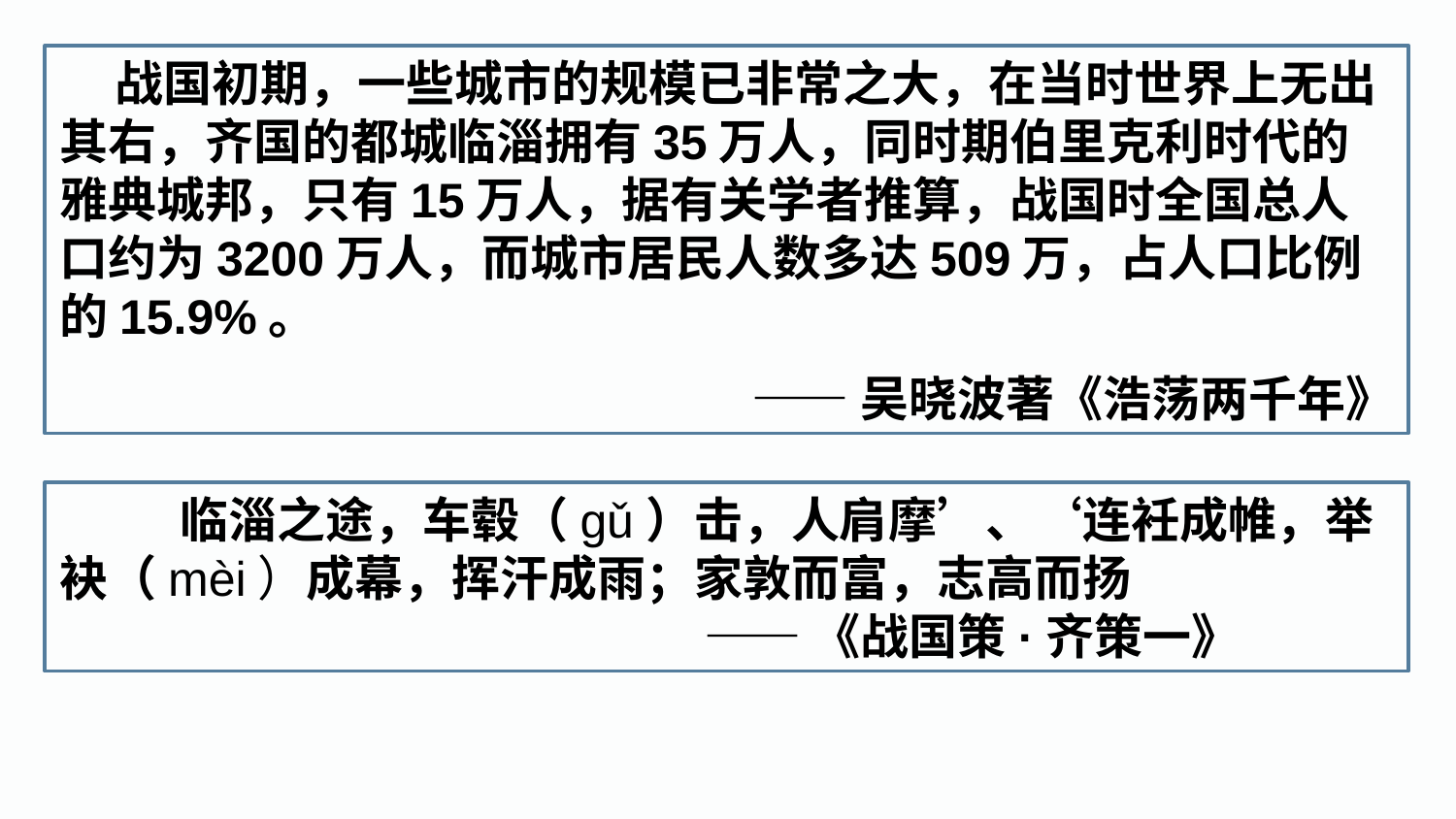

战国初期，一些城市的规模已非常之大，在当时世界上无出其右，齐国的都城临淄拥有35万人，同时期伯里克利时代的雅典城邦，只有15万人，据有关学者推算，战国时全国总人口约为3200万人，而城市居民人数多达509万，占人口比例的15.9%。
——吴晓波著《浩荡两千年》
          临淄之途，车毂（gǔ）击，人肩摩’、‘连衽成帷，举袂（mèi）成幕，挥汗成雨；家敦而富，志高而扬
                                                           ——《战国策·齐策一》